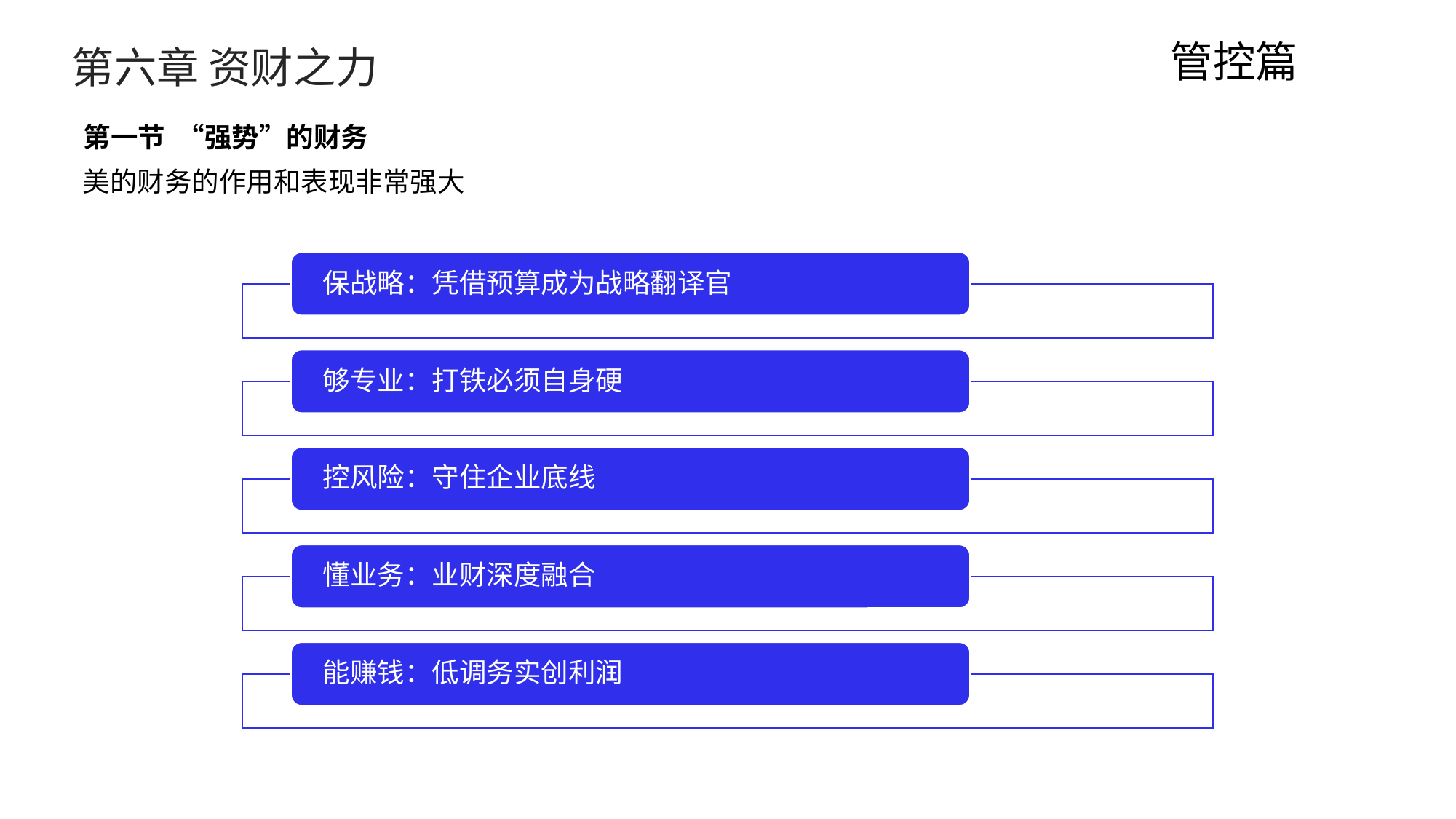

管控篇
第六章 资财之力
第一节  “强势”的财务
美的财务的作用和表现非常强大
保战略：凭借预算成为战略翻译官
够专业：打铁必须自身硬
控风险：守住企业底线
懂业务：业财深度融合
能赚钱：低调务实创利润